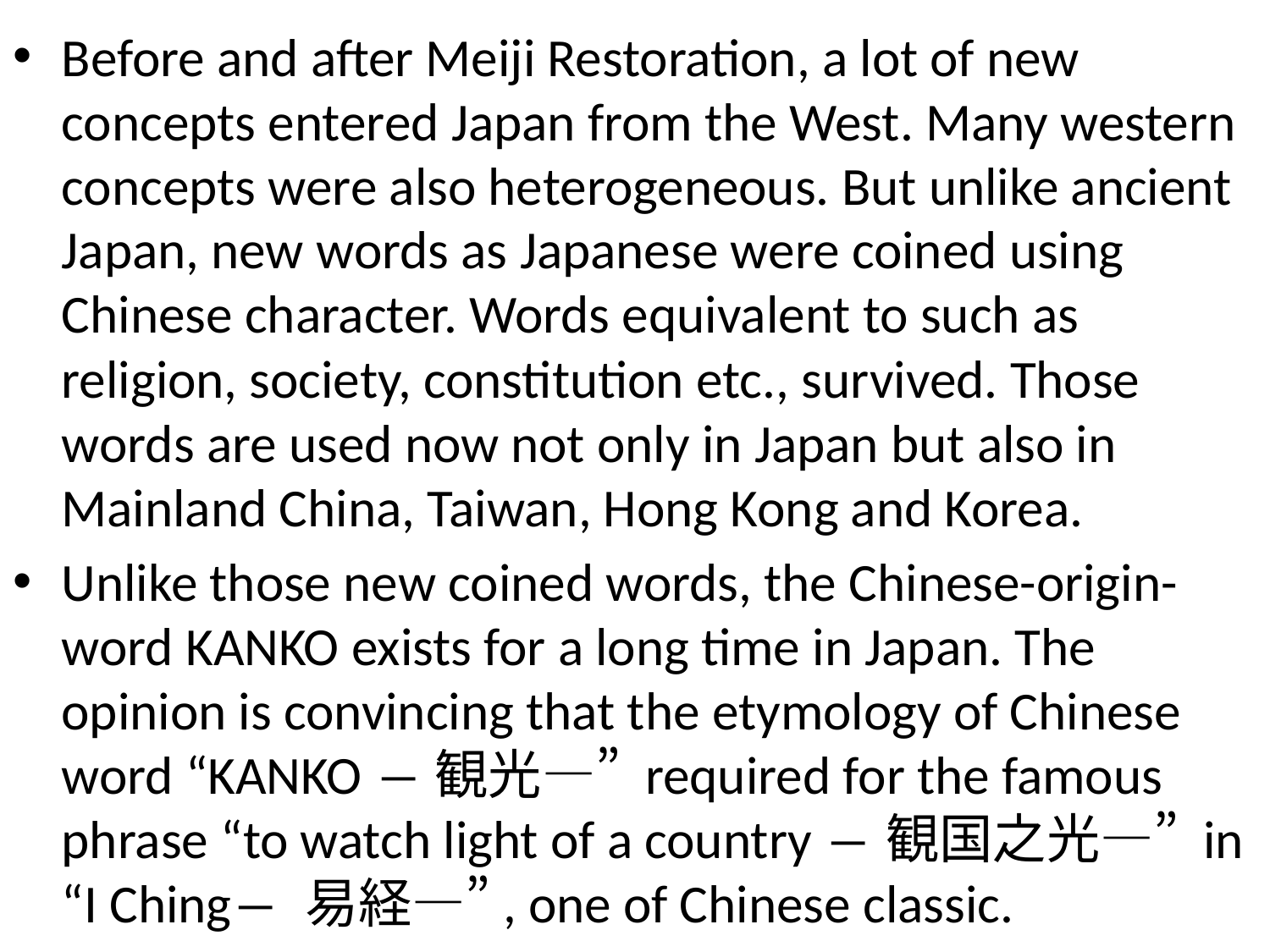

Before and after Meiji Restoration, a lot of new concepts entered Japan from the West. Many western concepts were also heterogeneous. But unlike ancient Japan, new words as Japanese were coined using Chinese character. Words equivalent to such as religion, society, constitution etc., survived. Those words are used now not only in Japan but also in Mainland China, Taiwan, Hong Kong and Korea.
Unlike those new coined words, the Chinese-origin-word KANKO exists for a long time in Japan. The opinion is convincing that the etymology of Chinese word “KANKO ―観光―” required for the famous phrase “to watch light of a country ―観国之光―” in “I Ching― 易経―”, one of Chinese classic.